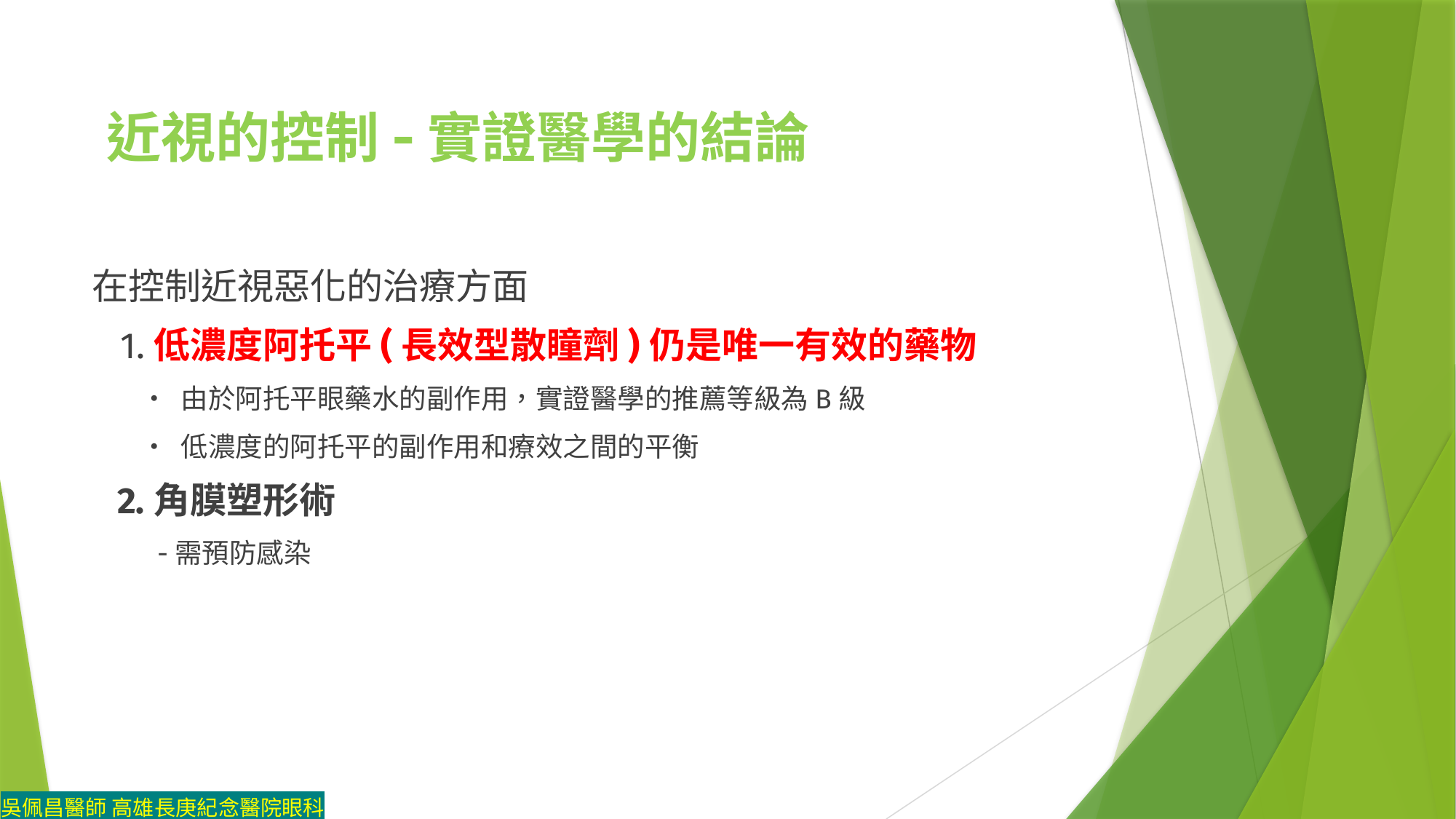

近視的控制-實證醫學的結論
在控制近視惡化的治療方面
   1.低濃度阿托平(長效型散瞳劑)仍是唯一有效的藥物
        • 由於阿托平眼藥水的副作用，實證醫學的推薦等級為B級
        • 低濃度的阿托平的副作用和療效之間的平衡
   2.角膜塑形術
         -需預防感染
# 吳佩昌醫師 高雄長庚紀念醫院眼科